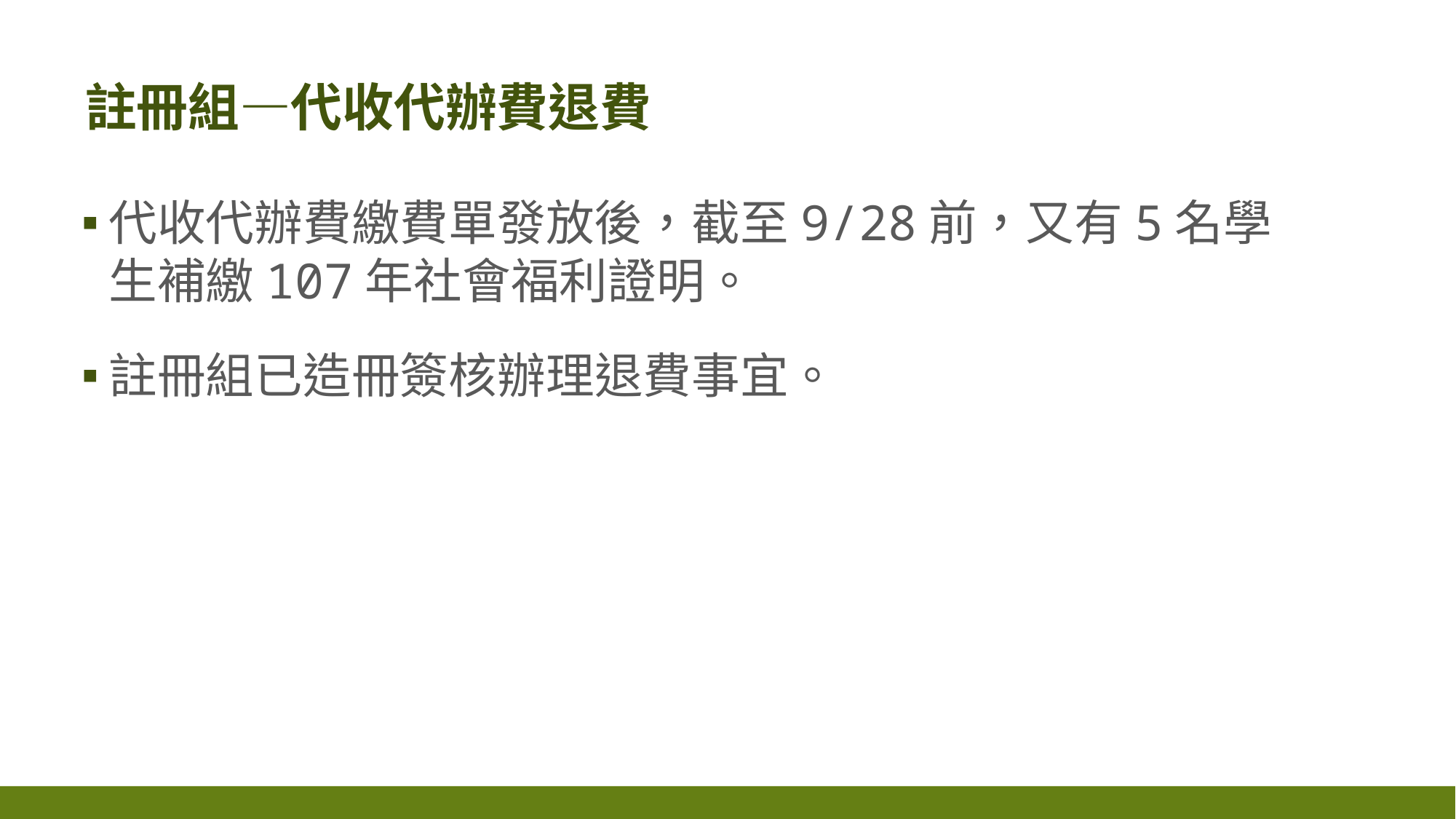

註冊組—代收代辦費退費
代收代辦費繳費單發放後，截至9/28前，又有5名學生補繳107年社會福利證明。
註冊組已造冊簽核辦理退費事宜。